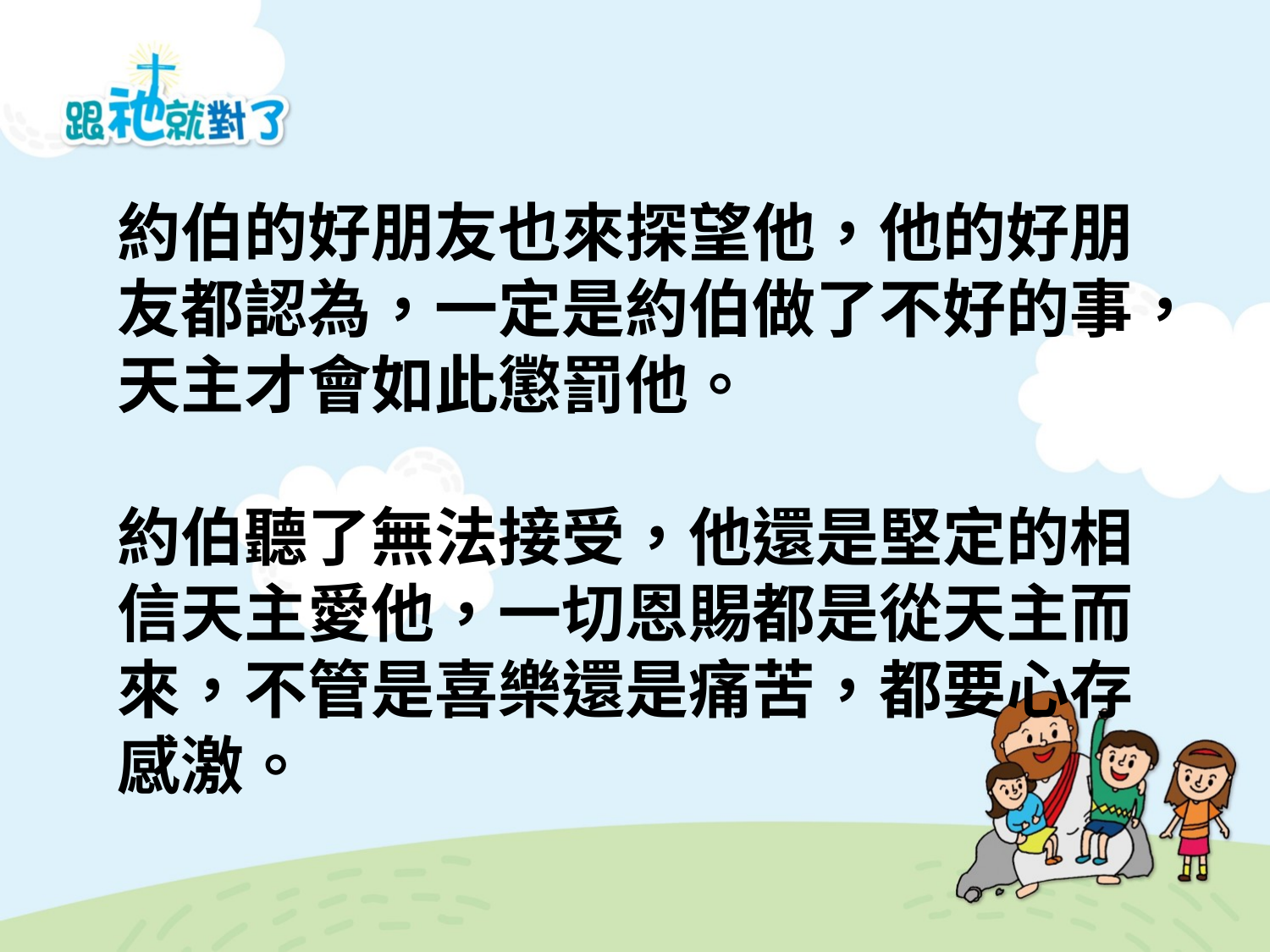

約伯的好朋友也來探望他，他的好朋友都認為，一定是約伯做了不好的事，天主才會如此懲罰他。

約伯聽了無法接受，他還是堅定的相信天主愛他，一切恩賜都是從天主而來，不管是喜樂還是痛苦，都要心存感激。